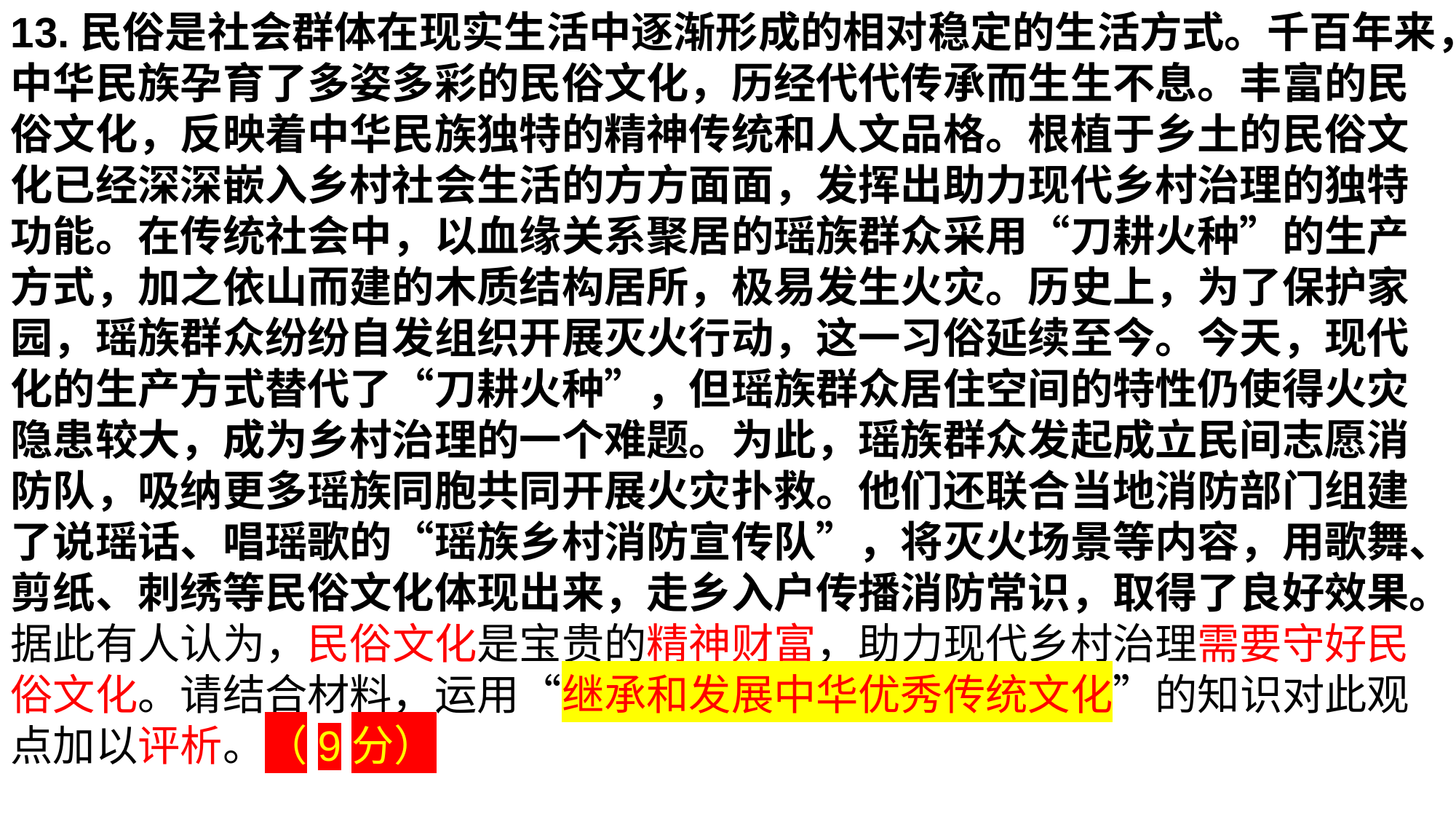

13.民俗是社会群体在现实生活中逐渐形成的相对稳定的生活方式。千百年来，中华民族孕育了多姿多彩的民俗文化，历经代代传承而生生不息。丰富的民俗文化，反映着中华民族独特的精神传统和人文品格。根植于乡土的民俗文化已经深深嵌入乡村社会生活的方方面面，发挥出助力现代乡村治理的独特功能。在传统社会中，以血缘关系聚居的瑶族群众采用“刀耕火种”的生产方式，加之依山而建的木质结构居所，极易发生火灾。历史上，为了保护家园，瑶族群众纷纷自发组织开展灭火行动，这一习俗延续至今。今天，现代化的生产方式替代了“刀耕火种”，但瑶族群众居住空间的特性仍使得火灾隐患较大，成为乡村治理的一个难题。为此，瑶族群众发起成立民间志愿消防队，吸纳更多瑶族同胞共同开展火灾扑救。他们还联合当地消防部门组建了说瑶话、唱瑶歌的“瑶族乡村消防宣传队”，将灭火场景等内容，用歌舞、剪纸、刺绣等民俗文化体现出来，走乡入户传播消防常识，取得了良好效果。据此有人认为，民俗文化是宝贵的精神财富，助力现代乡村治理需要守好民俗文化。请结合材料，运用“继承和发展中华优秀传统文化”的知识对此观点加以评析。（9分）